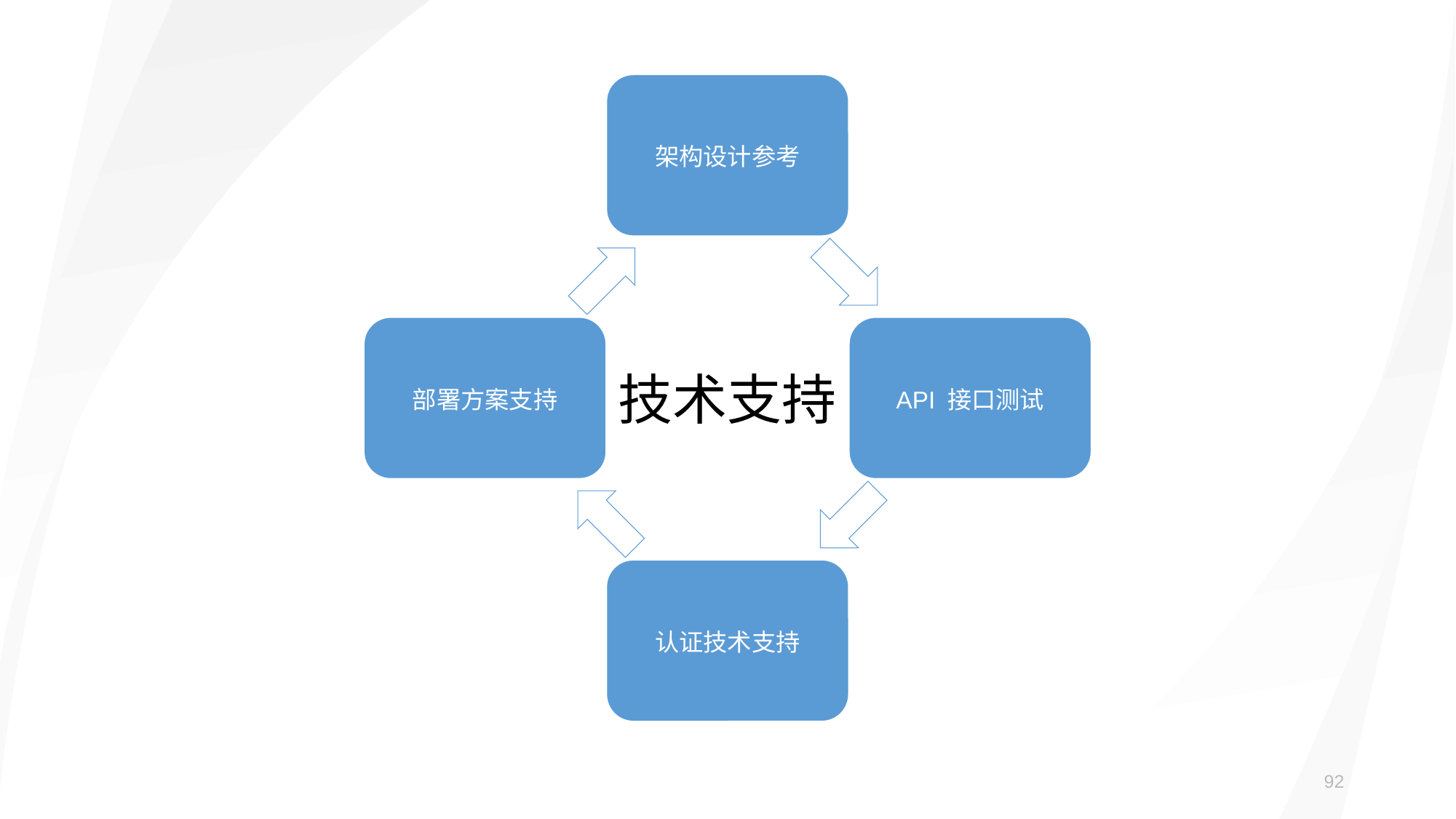

架构设计参考
API 接口测试
认证技术支持
部署方案支持
技术支持
92